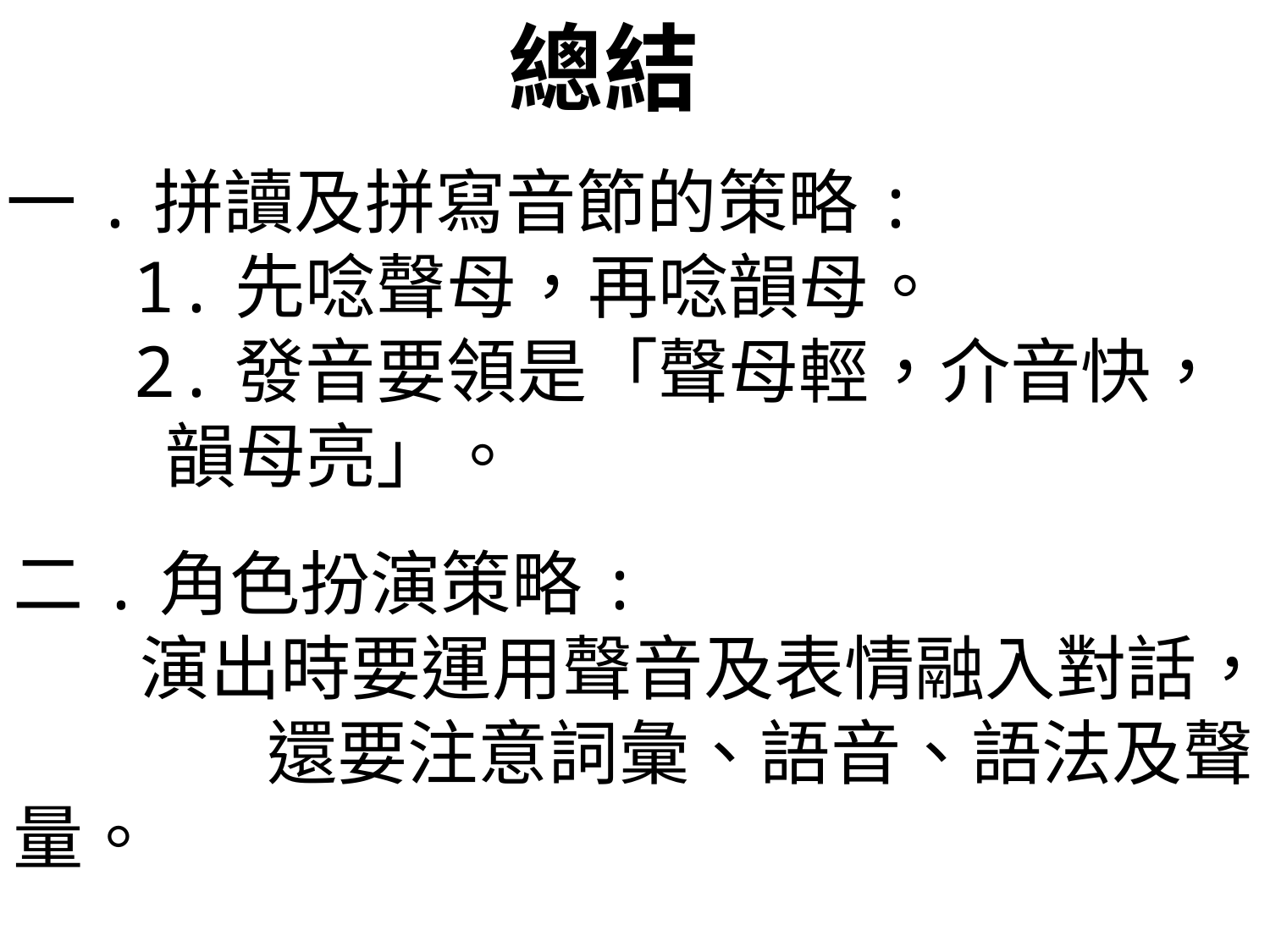

總結
一.拼讀及拼寫音節的策略:
	1.先唸聲母，再唸韻母。
	2.發音要領是「聲母輕，介音快，
	  韻母亮」。
二.角色扮演策略:
	演出時要運用聲音及表情融入對話，          	還要注意詞彙、語音、語法及聲量。